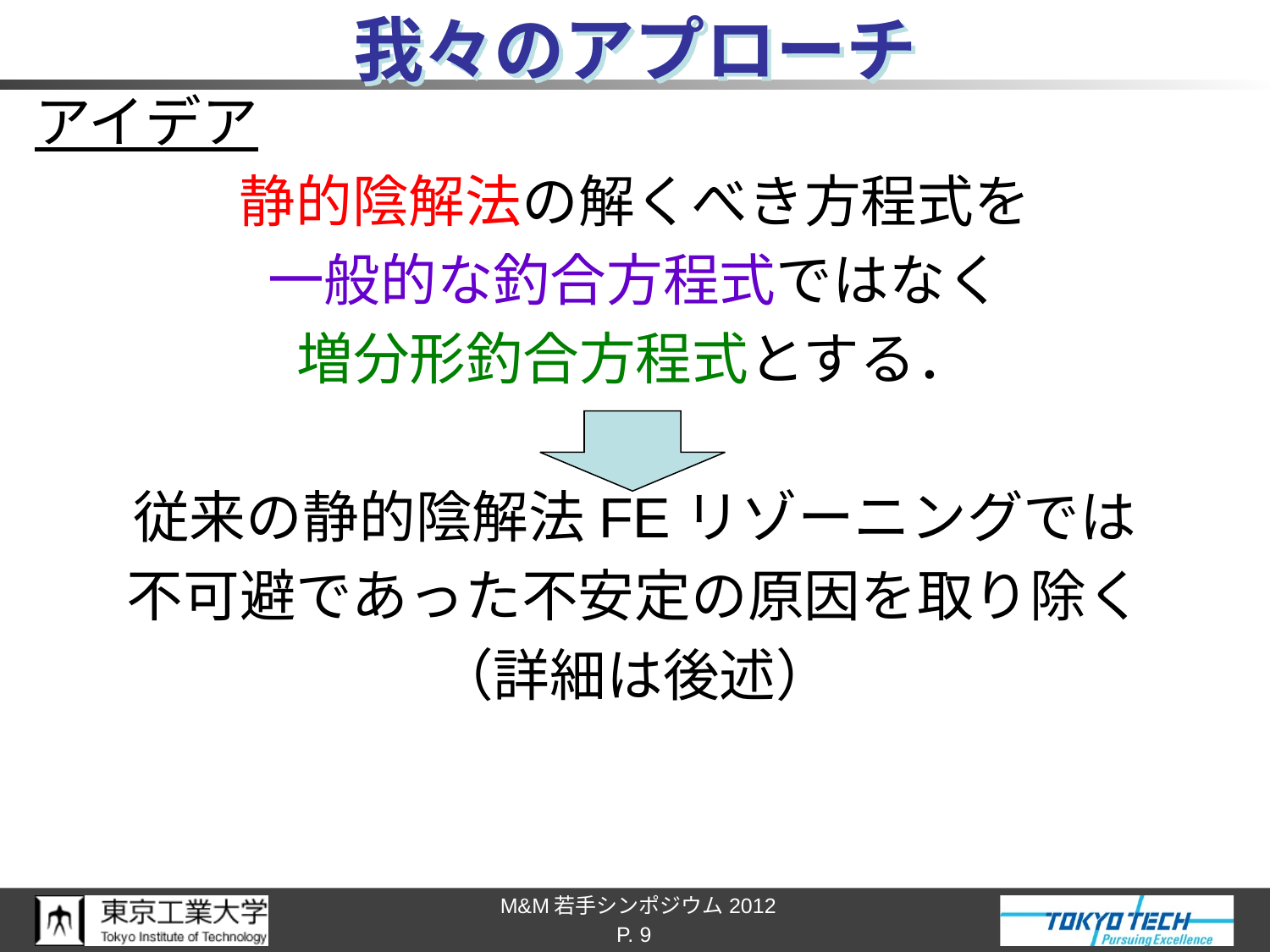

# 我々のアプローチ
アイデア
静的陰解法の解くべき方程式を
一般的な釣合方程式ではなく
増分形釣合方程式とする．

従来の静的陰解法FEリゾーニングでは
不可避であった不安定の原因を取り除く
（詳細は後述）

P. 9